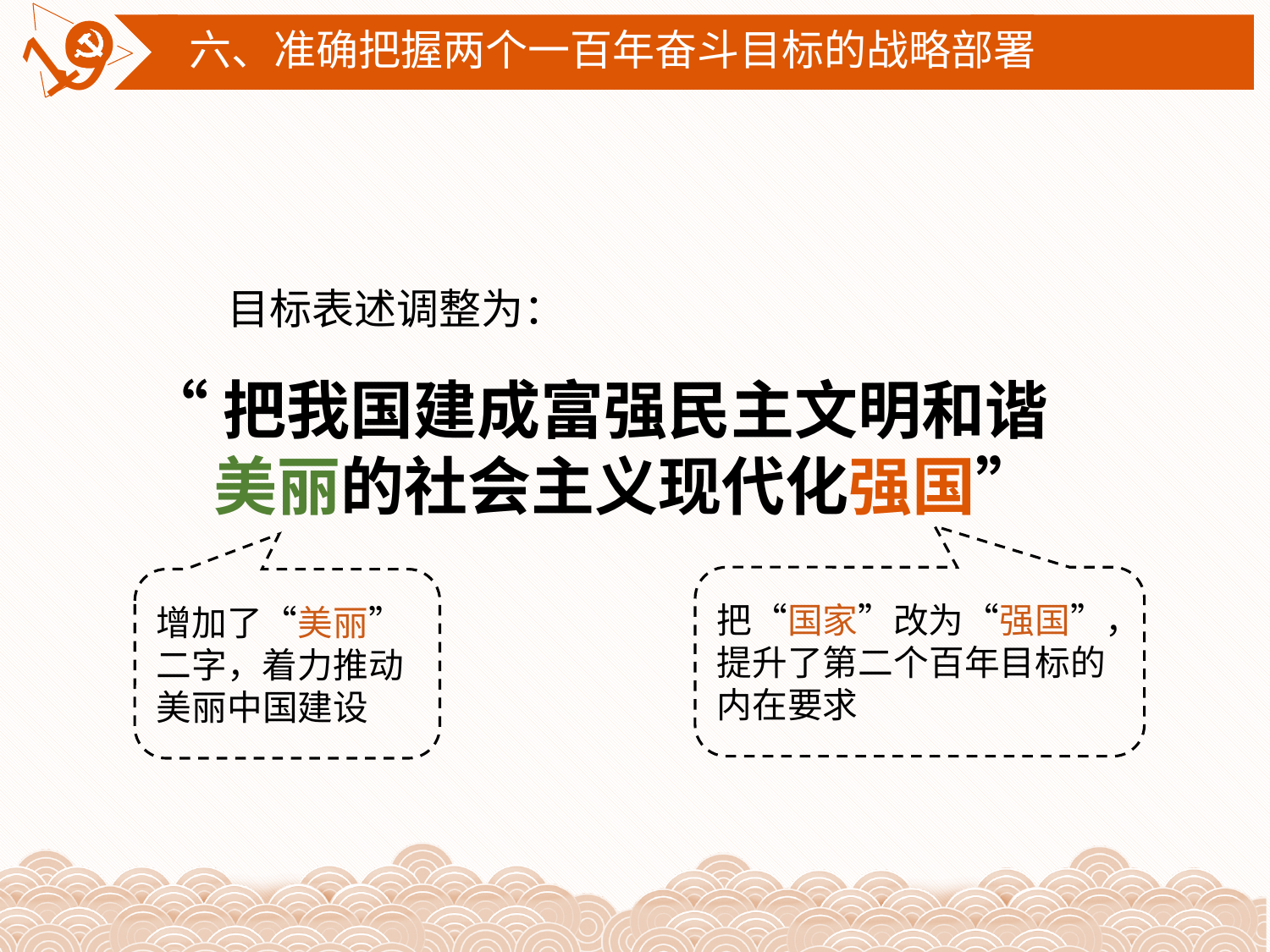

六、准确把握两个一百年奋斗目标的战略部署
目标表述调整为：
“把我国建成富强民主文明和谐
   美丽的社会主义现代化强国”
把“国家”改为“强国”，提升了第二个百年目标的内在要求
增加了“美丽”二字，着力推动美丽中国建设